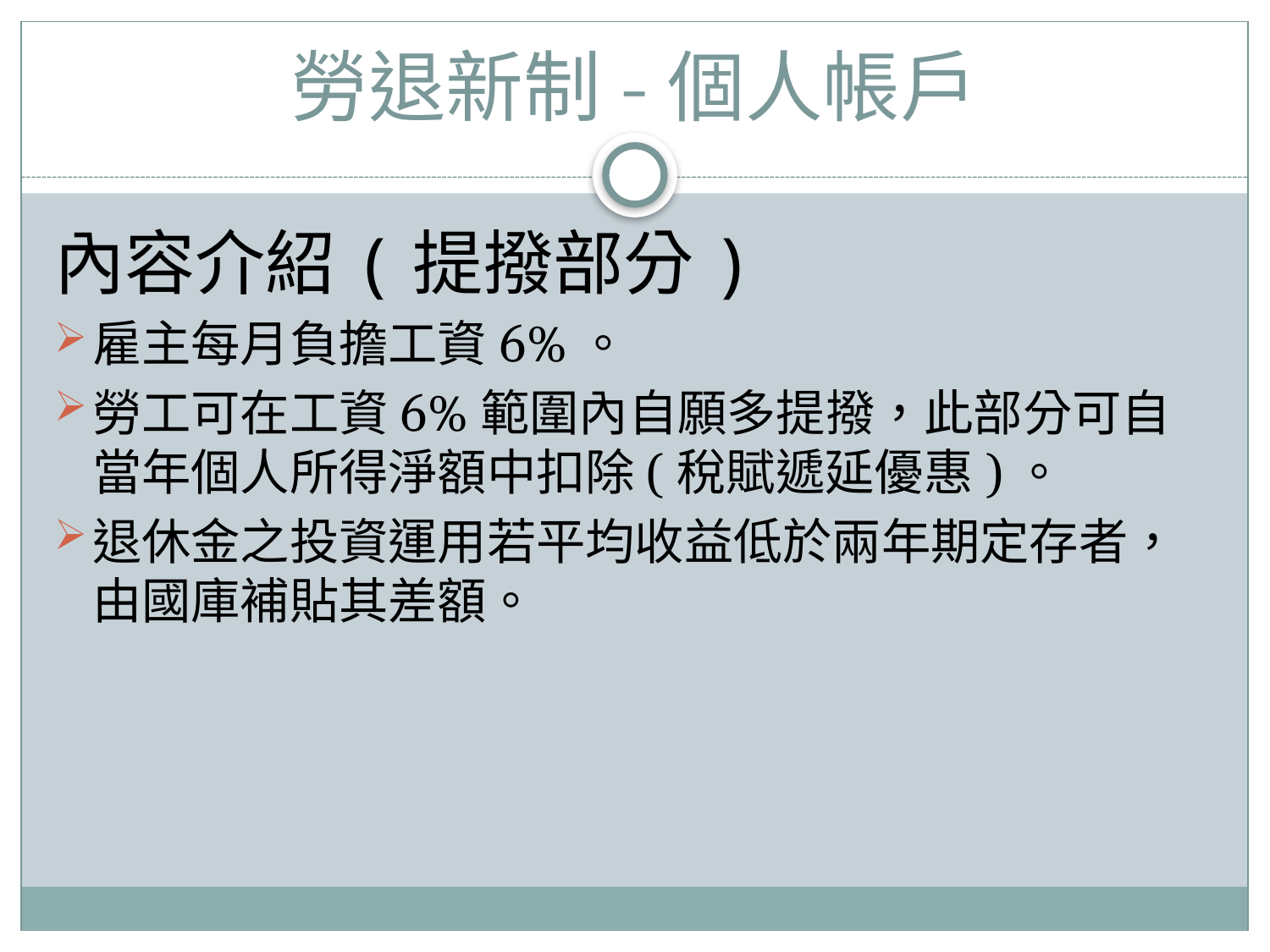

# 勞退新制-個人帳戶
內容介紹(提撥部分)
雇主每月負擔工資6%。
勞工可在工資6%範圍內自願多提撥，此部分可自當年個人所得淨額中扣除(稅賦遞延優惠)。
退休金之投資運用若平均收益低於兩年期定存者，由國庫補貼其差額。